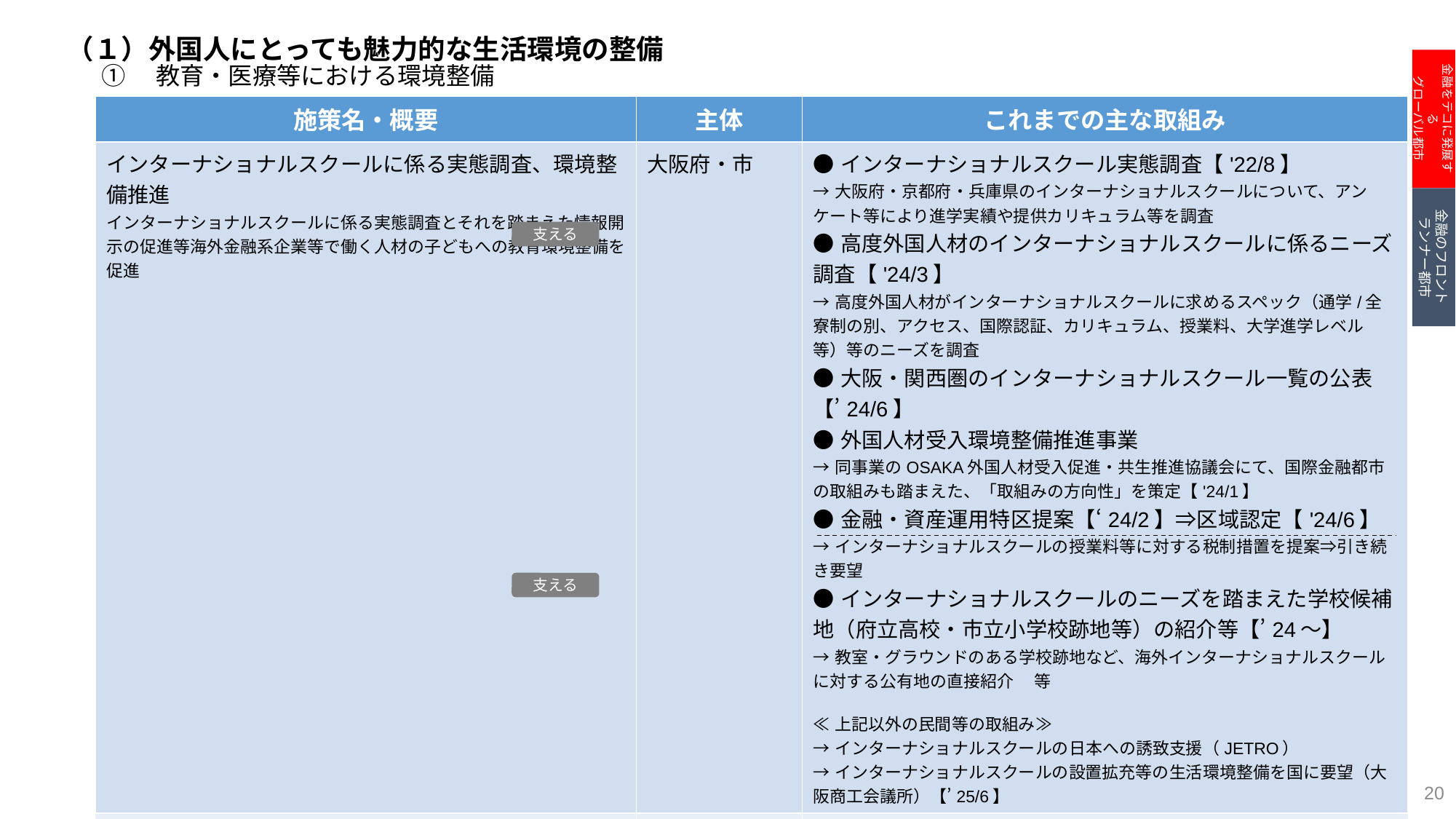

（１）外国人にとっても魅力的な生活環境の整備
金融をテコに発展する
グローバル都市
①　教育・医療等における環境整備
| 施策名・概要 | 主体 | これまでの主な取組み |
| --- | --- | --- |
| インターナショナルスクールに係る実態調査、環境整備推進 インターナショナルスクールに係る実態調査とそれを踏まえた情報開示の促進等海外金融系企業等で働く人材の子どもへの教育環境整備を促進 | 大阪府・市 | ●インターナショナルスクール実態調査【'22/8】 →大阪府・京都府・兵庫県のインターナショナルスクールについて、アンケート等により進学実績や提供カリキュラム等を調査　 ●高度外国人材のインターナショナルスクールに係るニーズ調査【'24/3】 →高度外国人材がインターナショナルスクールに求めるスペック（通学/全寮制の別、アクセス、国際認証、カリキュラム、授業料、大学進学レベル等）等のニーズを調査 ●大阪・関西圏のインターナショナルスクール一覧の公表【’24/6】 ●外国人材受入環境整備推進事業 →同事業のOSAKA外国人材受入促進・共生推進協議会にて、国際金融都市の取組みも踏まえた、「取組みの方向性」を策定【'24/1】 ●金融・資産運用特区提案【‘24/2】⇒区域認定【'24/6】 →インターナショナルスクールの授業料等に対する税制措置を提案⇒引き続き要望 ●インターナショナルスクールのニーズを踏まえた学校候補地（府立高校・市立小学校跡地等）の紹介等【’24～】 →教室・グラウンドのある学校跡地など、海外インターナショナルスクールに対する公有地の直接紹介　 等 ≪上記以外の民間等の取組み≫ →インターナショナルスクールの日本への誘致支援（JETRO） →インターナショナルスクールの設置拡充等の生活環境整備を国に要望（大阪商工会議所）【’25/6】 |
| 外国人患者受入体制の整備 多言語遠隔医療通訳コールセンター、外国人患者受入れワンストップ相談窓口の設置等、外国人患者受け入れ体制の整備 | 大阪府・市 | ●外国人医療体制整備事業【'19～】 →多言語遠隔医療通訳コールセンター、外国人患者受入れワンストップ相談窓口を継続運営 →外国人向けの「医療のかかり方」に関する動画を作成し、外国人向け医療情報ポータルサイト「おおさかメディカルネットforForeigners」にて発信 |
金融のフロント
ランナー都市
支える
支える
20